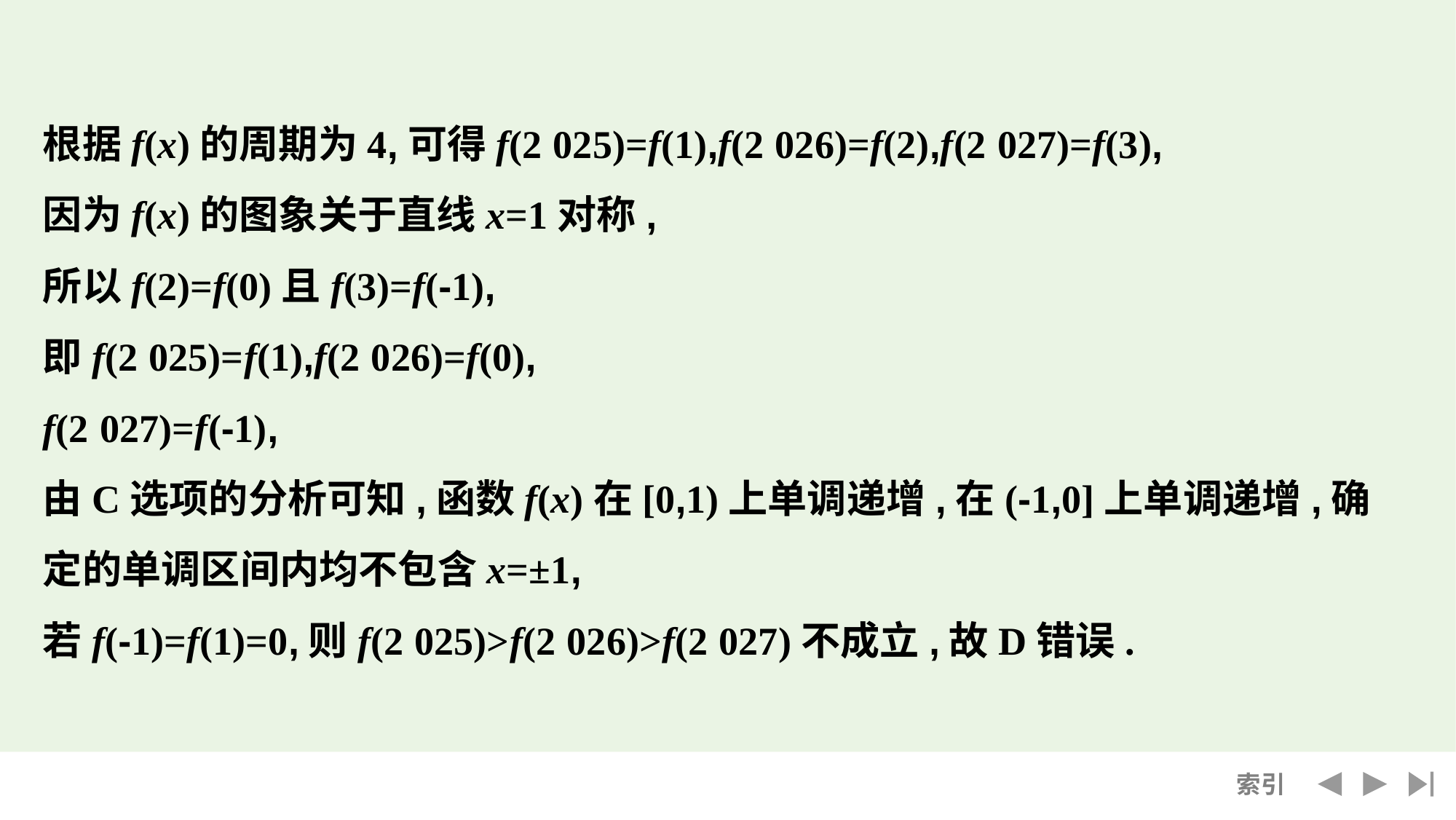

根据f(x)的周期为4,可得f(2 025)=f(1),f(2 026)=f(2),f(2 027)=f(3),
因为f(x)的图象关于直线x=1对称,
所以f(2)=f(0)且f(3)=f(-1),
即f(2 025)=f(1),f(2 026)=f(0),
f(2 027)=f(-1),
由C选项的分析可知,函数f(x)在[0,1)上单调递增,在(-1,0]上单调递增,确定的单调区间内均不包含x=±1,
若f(-1)=f(1)=0,则f(2 025)>f(2 026)>f(2 027)不成立,故D错误.